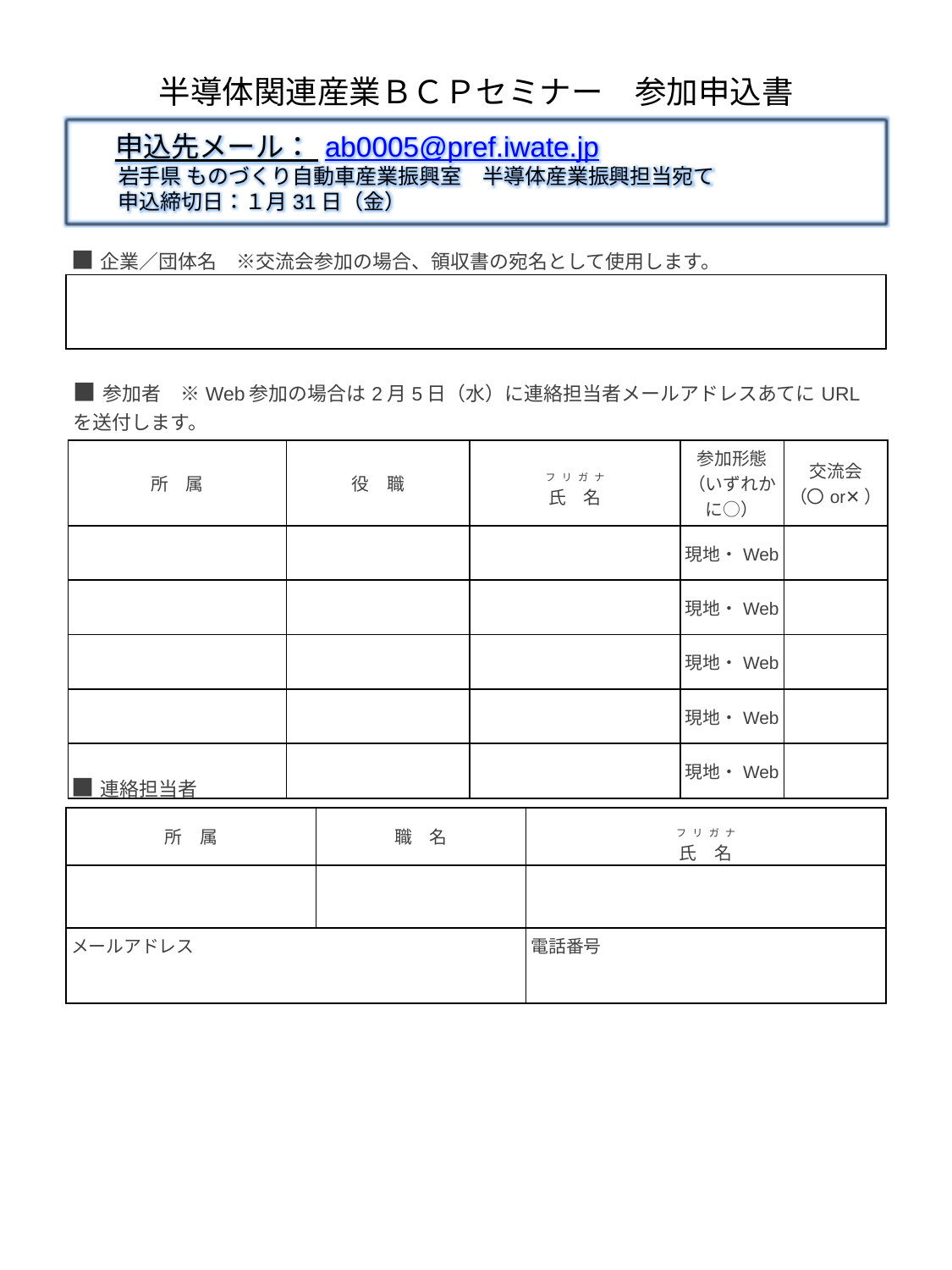

半導体関連産業ＢＣＰセミナー　参加申込書

　　申込先メール： ab0005@pref.iwate.jp
　　岩手県 ものづくり自動車産業振興室　半導体産業振興担当宛て
　　申込締切日：１月31日（金）
| ■企業／団体名　※交流会参加の場合、領収書の宛名として使用します。 |
| --- |
|  |
| ■参加者　※Web参加の場合は2月5日（水）に連絡担当者メールアドレスあてにURLを送付します。 |  |  |  |  |
| --- | --- | --- | --- | --- |
| 所　属 | 役　職 | フリガナ 氏　名 | 参加形態 （いずれかに○） | 交流会 （〇or✕） |
|  |  |  | 現地・Web |  |
|  |  |  | 現地・Web |  |
|  |  |  | 現地・Web |  |
|  |  |  | 現地・Web |  |
|  |  |  | 現地・Web |  |
| ■連絡担当者 |  |  |
| --- | --- | --- |
| 所　属 | 職　名 | フリガナ 氏　名 |
|  |  |  |
| メールアドレス |  | 電話番号 |